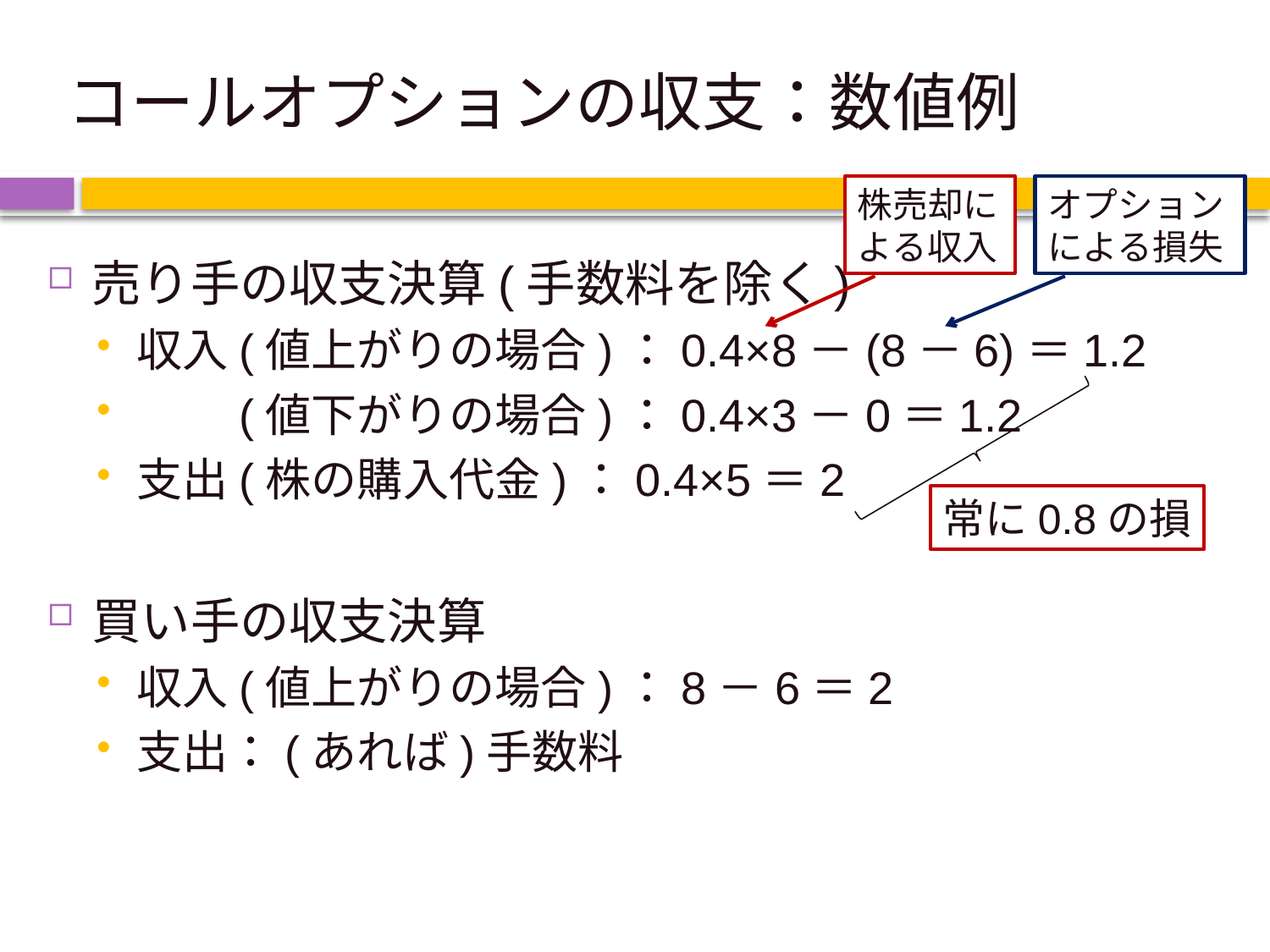

# コールオプションの収支：数値例
株売却による収入
オプションによる損失
売り手の収支決算(手数料を除く)
収入(値上がりの場合)：0.4×8－(8－6)＝1.2
　　(値下がりの場合)：0.4×3－0＝1.2
支出(株の購入代金)：0.4×5＝2

買い手の収支決算
収入(値上がりの場合)：8－6＝2
支出：(あれば)手数料

常に0.8の損